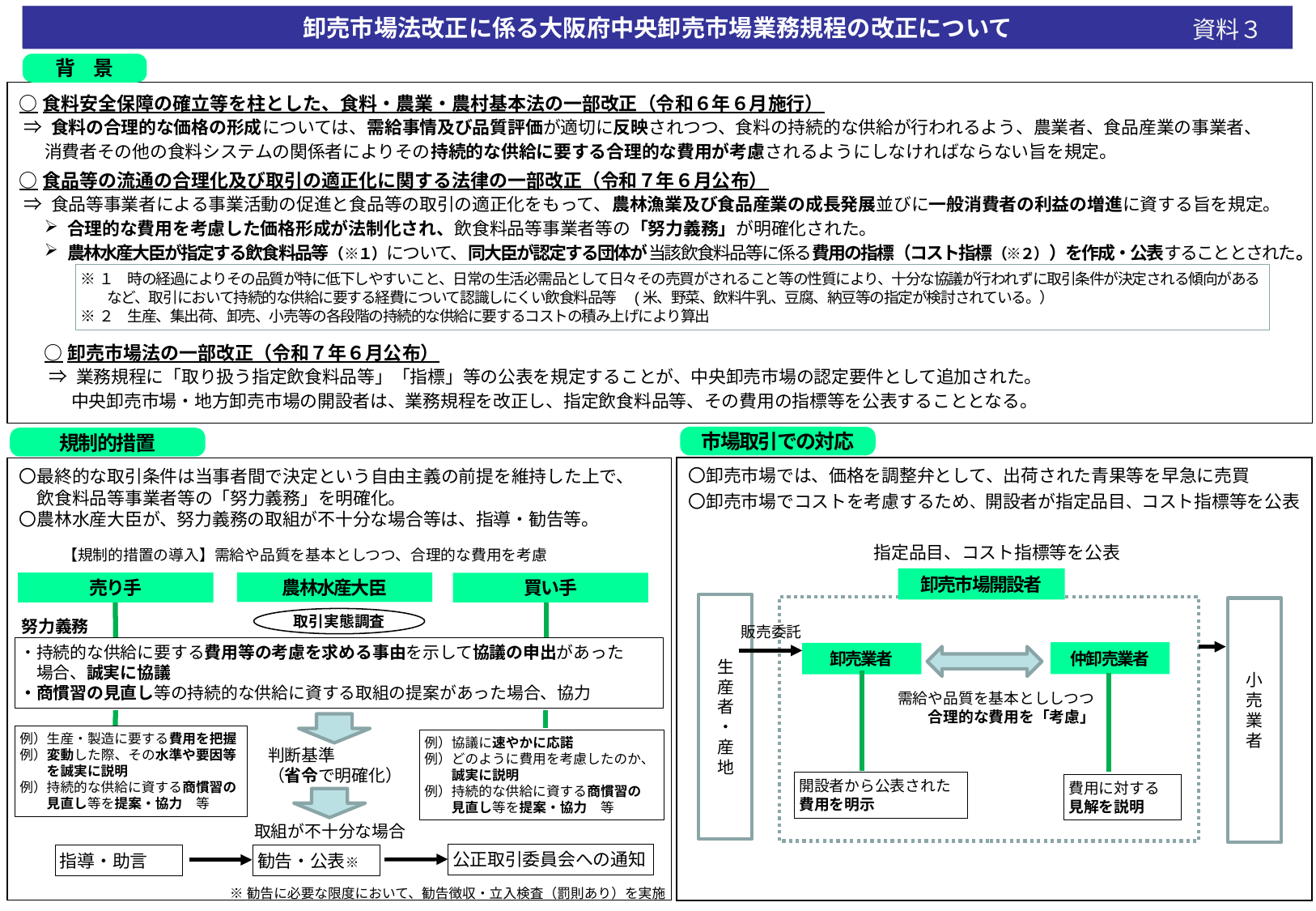

卸売市場法改正に係る大阪府中央卸売市場業務規程の改正について

資料３
背　景
○食料安全保障の確立等を柱とした、食料・農業・農村基本法の一部改正（令和６年６月施行）
 ⇒ 食料の合理的な価格の形成については、需給事情及び品質評価が適切に反映されつつ、食料の持続的な供給が行われるよう、農業者、食品産業の事業者、
　  消費者その他の食料システムの関係者によりその持続的な供給に要する合理的な費用が考慮されるようにしなければならない旨を規定。
○食品等の流通の合理化及び取引の適正化に関する法律の一部改正（令和７年６月公布）
 ⇒ 食品等事業者による事業活動の促進と食品等の取引の適正化をもって、農林漁業及び食品産業の成⾧発展並びに一般消費者の利益の増進に資する旨を規定。
合理的な費用を考慮した価格形成が法制化され、飲食料品等事業者等の「努力義務」が明確化された。
農林水産大臣が指定する飲食料品等（※１）について、同大臣が認定する団体が当該飲食料品等に係る費用の指標（コスト指標（※２））を作成・公表することとされた。

○卸売市場法の一部改正（令和７年６月公布）
 ⇒ 業務規程に「取り扱う指定飲食料品等」「指標」等の公表を規定することが、中央卸売市場の認定要件として追加された。
　  中央卸売市場・地方卸売市場の開設者は、業務規程を改正し、指定飲食料品等、その費用の指標等を公表することとなる。
※１　時の経過によりその品質が特に低下しやすいこと、日常の生活必需品として日々その売買がされること等の性質により、十分な協議が行われずに取引条件が決定される傾向がある
         など、取引において持続的な供給に要する経費について認識しにくい飲食料品等　(米、野菜、飲料牛乳、豆腐、納豆等の指定が検討されている。）
※２　生産、集出荷、卸売、小売等の各段階の持続的な供給に要するコストの積み上げにより算出
市場取引での対応
規制的措置

〇最終的な取引条件は当事者間で決定という自由主義の前提を維持した上で、
　飲食料品等事業者等の「努力義務」を明確化。
〇農林水産大臣が、努力義務の取組が不十分な場合等は、指導・勧告等。

〇卸売市場では、価格を調整弁として、出荷された青果等を早急に売買
〇卸売市場でコストを考慮するため、開設者が指定品目、コスト指標等を公表

指定品目、コスト指標等を公表
【規制的措置の導入】需給や品質を基本としつつ、合理的な費用を考慮
卸売市場開設者
農林水産大臣
売り手
買い手
生産者
・
産地

小売業者

取引実態調査
努力義務
販売委託
・持続的な供給に要する費用等の考慮を求める事由を示して協議の申出があった
　場合、誠実に協議
・商慣習の見直し等の持続的な供給に資する取組の提案があった場合、協力
仲卸売業者
卸売業者

需給や品質を基本とししつつ　　合理的な費用を「考慮」

例）生産・製造に要する費用を把握
例）変動した際、その水準や要因等
　　を誠実に説明
例）持続的な供給に資する商慣習の
　　見直し等を提案・協力　等
例）協議に速やかに応諾
例）どのように費用を考慮したのか、
　　誠実に説明
例）持続的な供給に資する商慣習の
　　見直し等を提案・協力　等
判断基準
（省令で明確化）
開設者から公表された
費用を明示
費用に対する
見解を説明

取組が不十分な場合
公正取引委員会への通知
勧告・公表※
指導・助言
※勧告に必要な限度において、勧告徴収・立入検査（罰則あり）を実施